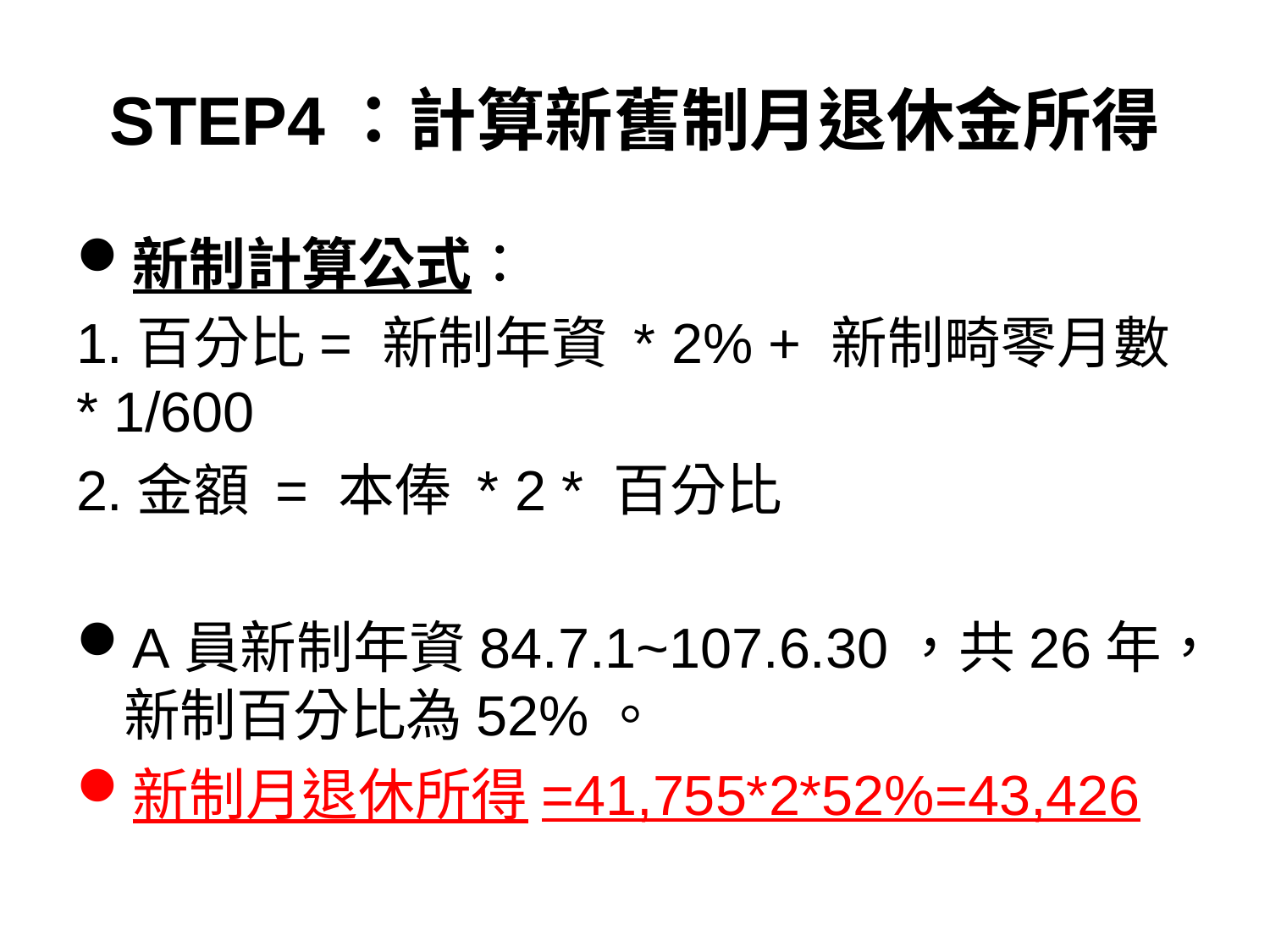

# STEP4：計算新舊制月退休金所得
新制計算公式：
1.百分比= 新制年資 * 2% + 新制畸零月數 * 1/600
2.金額 = 本俸 * 2 * 百分比

A員新制年資84.7.1~107.6.30，共26年，新制百分比為52%。
新制月退休所得=41,755*2*52%=43,426